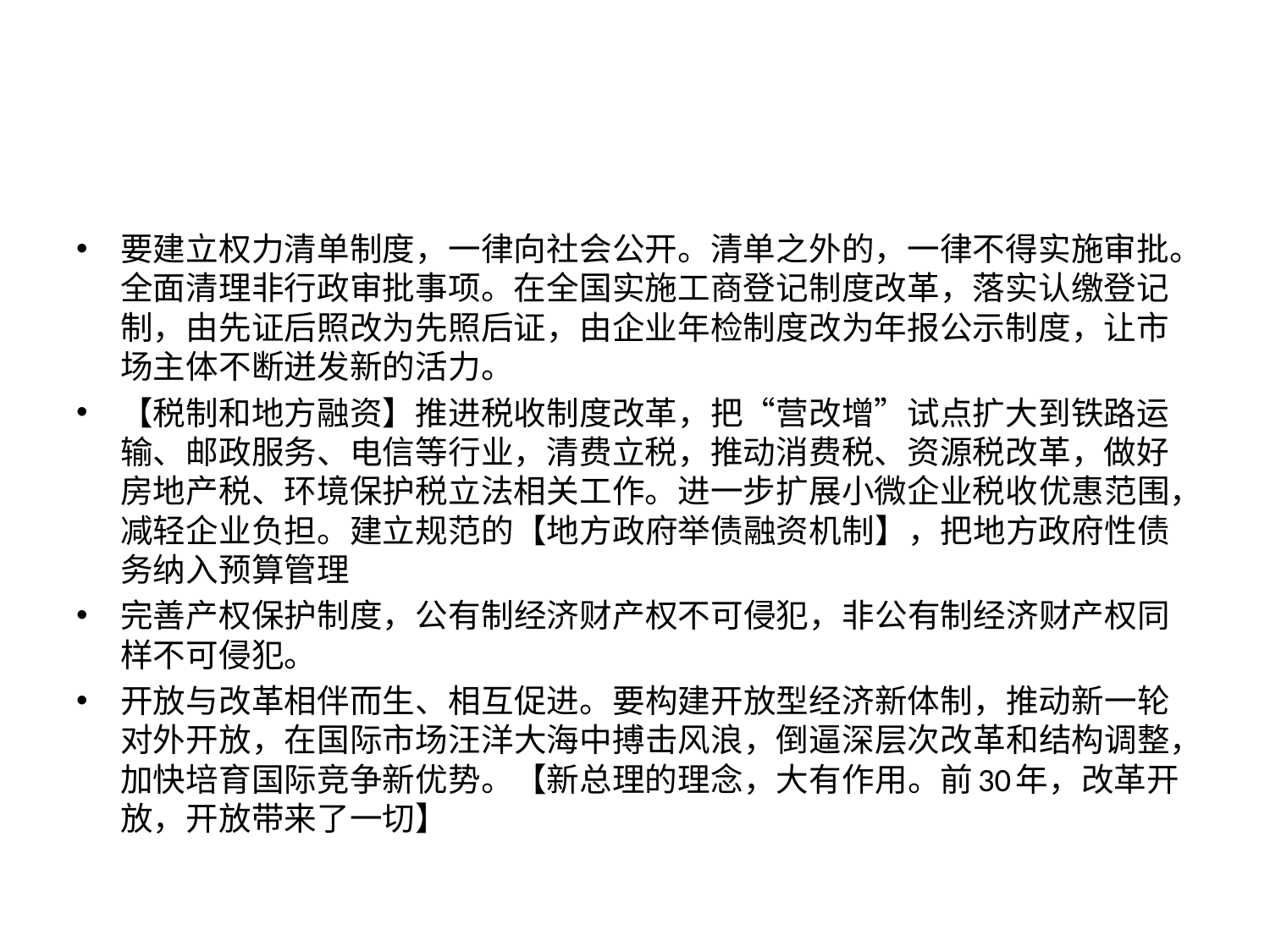

要建立权力清单制度，一律向社会公开。清单之外的，一律不得实施审批。全面清理非行政审批事项。在全国实施工商登记制度改革，落实认缴登记制，由先证后照改为先照后证，由企业年检制度改为年报公示制度，让市场主体不断迸发新的活力。
【税制和地方融资】推进税收制度改革，把“营改增”试点扩大到铁路运输、邮政服务、电信等行业，清费立税，推动消费税、资源税改革，做好房地产税、环境保护税立法相关工作。进一步扩展小微企业税收优惠范围，减轻企业负担。建立规范的【地方政府举债融资机制】，把地方政府性债务纳入预算管理
完善产权保护制度，公有制经济财产权不可侵犯，非公有制经济财产权同样不可侵犯。
开放与改革相伴而生、相互促进。要构建开放型经济新体制，推动新一轮对外开放，在国际市场汪洋大海中搏击风浪，倒逼深层次改革和结构调整，加快培育国际竞争新优势。【新总理的理念，大有作用。前30年，改革开放，开放带来了一切】